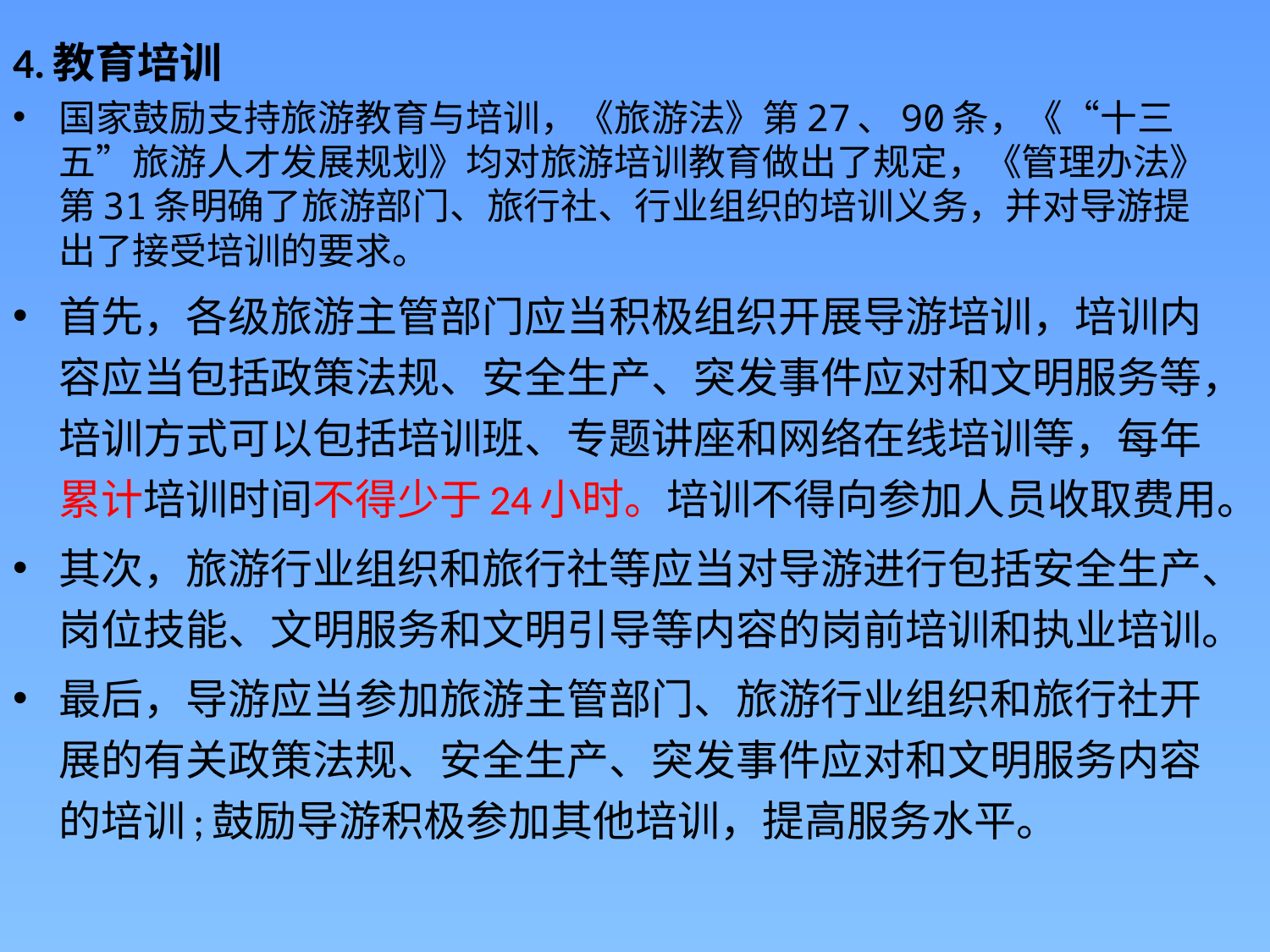

4.教育培训
国家鼓励支持旅游教育与培训，《旅游法》第27、90条，《“十三五”旅游人才发展规划》均对旅游培训教育做出了规定，《管理办法》第31条明确了旅游部门、旅行社、行业组织的培训义务，并对导游提出了接受培训的要求。
首先，各级旅游主管部门应当积极组织开展导游培训，培训内容应当包括政策法规、安全生产、突发事件应对和文明服务等，培训方式可以包括培训班、专题讲座和网络在线培训等，每年累计培训时间不得少于24小时。培训不得向参加人员收取费用。
其次，旅游行业组织和旅行社等应当对导游进行包括安全生产、岗位技能、文明服务和文明引导等内容的岗前培训和执业培训。
最后，导游应当参加旅游主管部门、旅游行业组织和旅行社开展的有关政策法规、安全生产、突发事件应对和文明服务内容的培训;鼓励导游积极参加其他培训，提高服务水平。